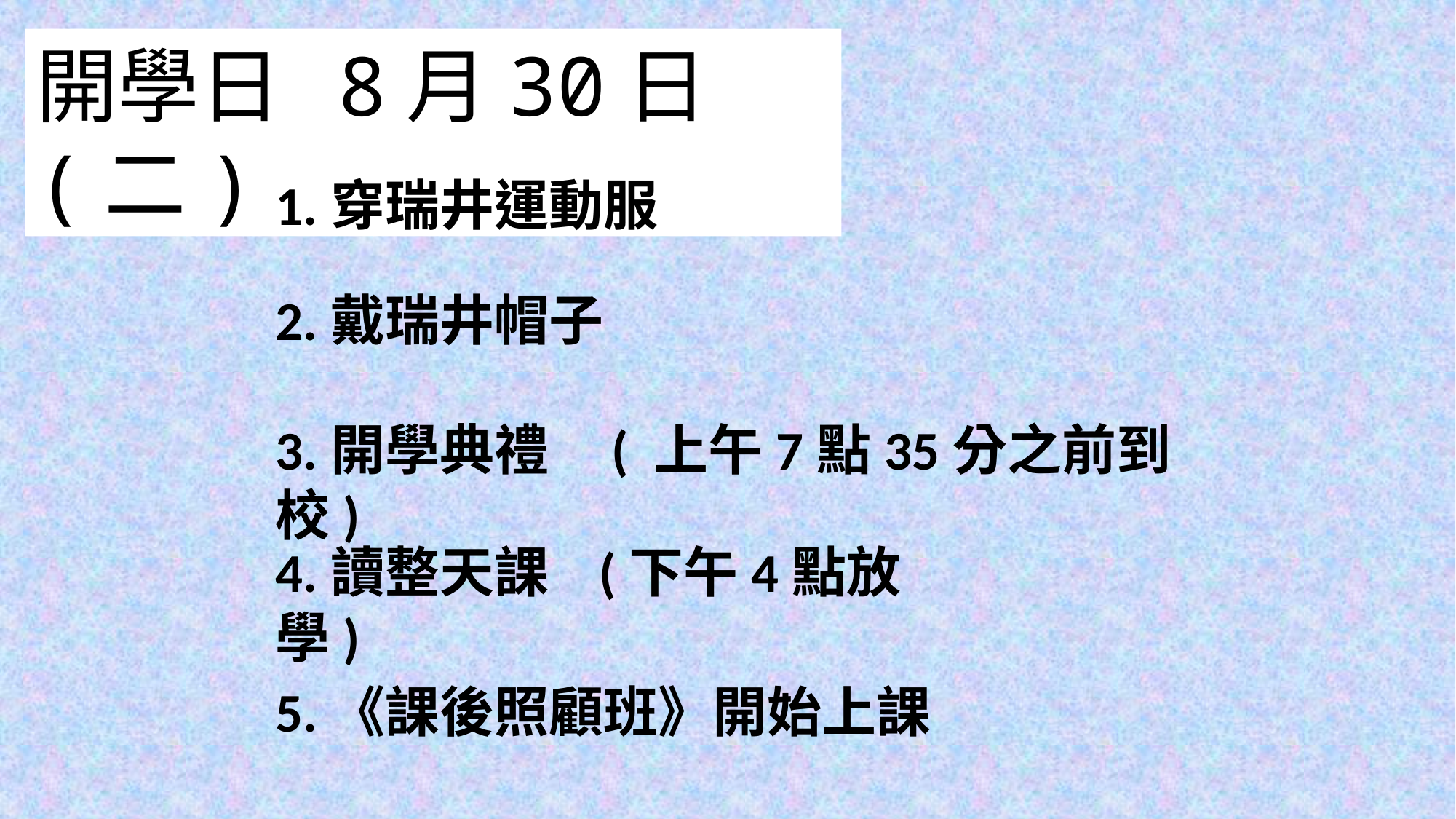

開學日  8月30日(二)
1.穿瑞井運動服
2.戴瑞井帽子
3.開學典禮    ( 上午7點35分之前到校)
4.讀整天課   (下午4點放學)
5.《課後照顧班》開始上課